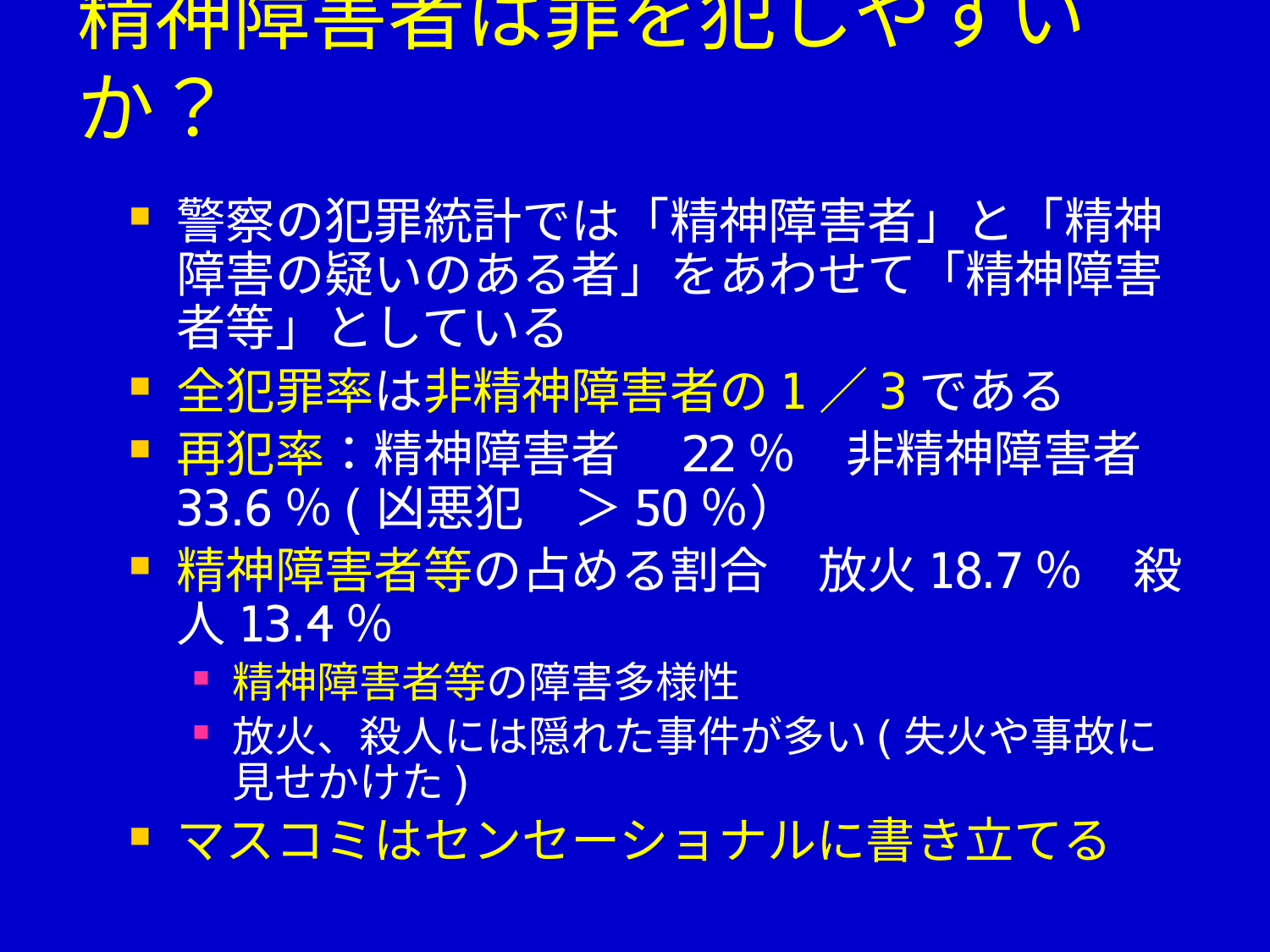

# 精神障害者は罪を犯しやすいか？
警察の犯罪統計では「精神障害者」と「精神障害の疑いのある者」をあわせて「精神障害者等」としている
全犯罪率は非精神障害者の1／3である
再犯率：精神障害者　22％　非精神障害者　33.6％(凶悪犯　＞50％）
精神障害者等の占める割合　放火18.7％　殺人13.4％
精神障害者等の障害多様性
放火、殺人には隠れた事件が多い(失火や事故に見せかけた)
マスコミはセンセーショナルに書き立てる